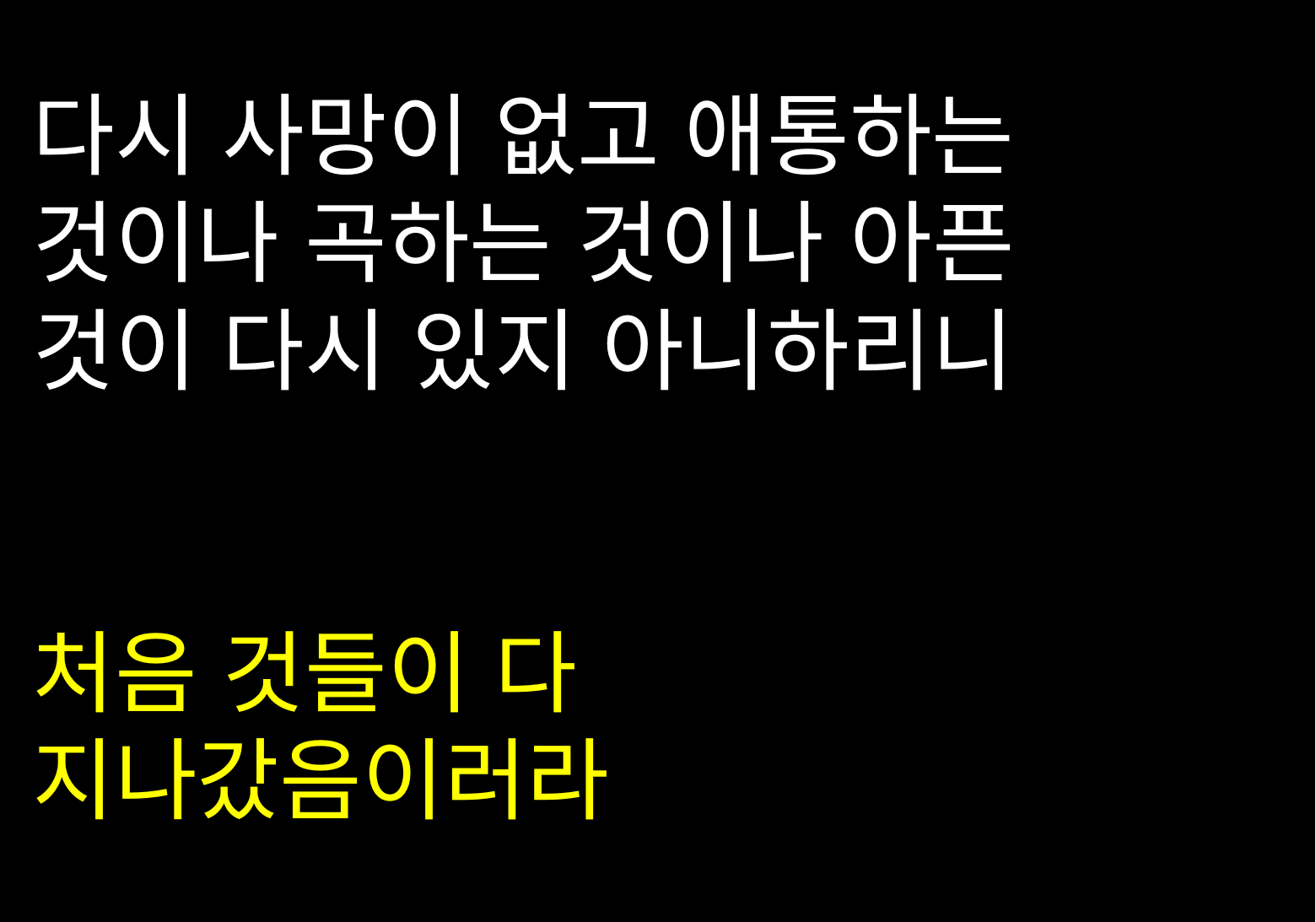

다시 사망이 없고 애통하는
것이나 곡하는 것이나 아픈
것이 다시 있지 아니하리니

처음 것들이 다
지나갔음이러라